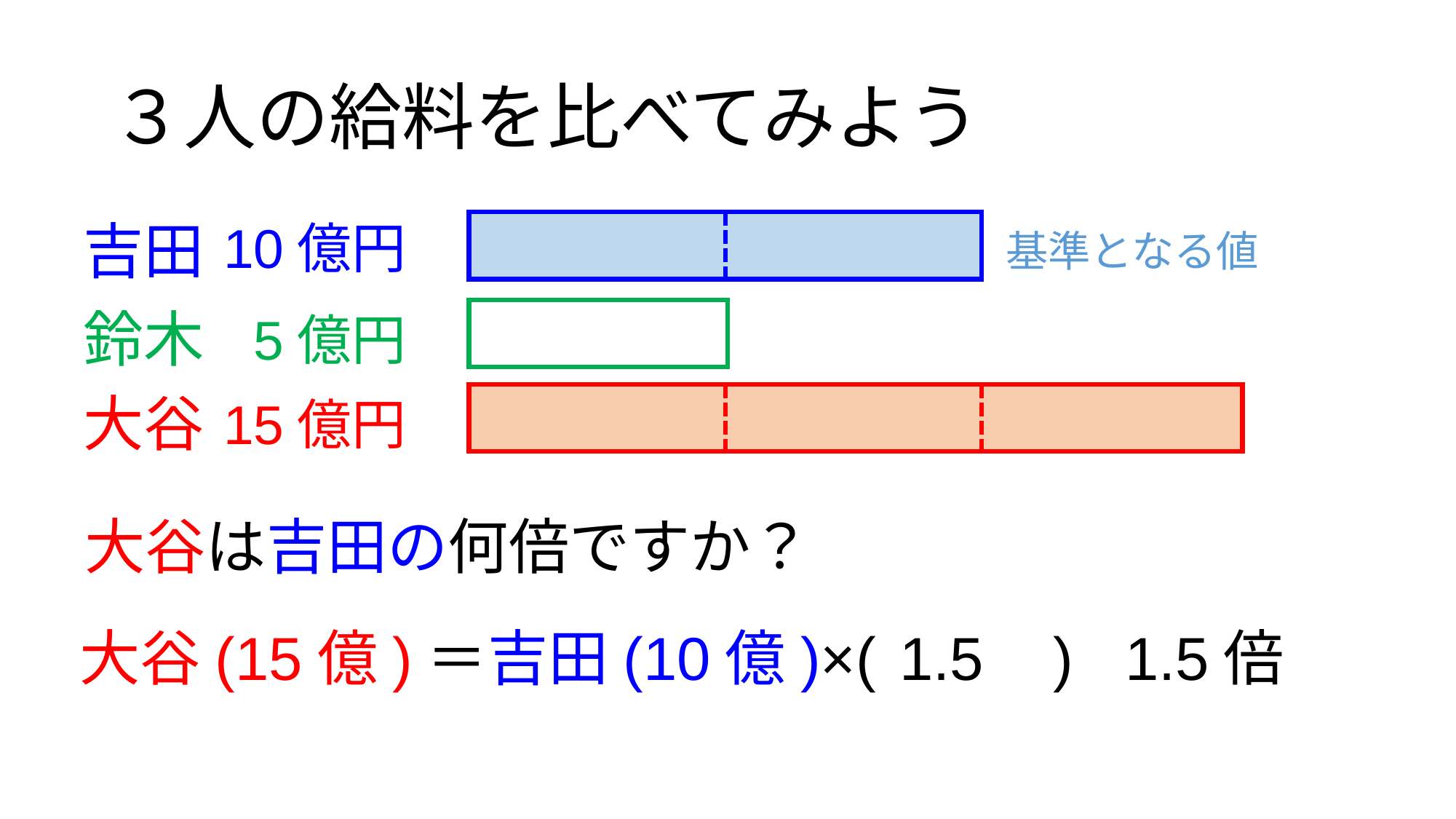

# ３人の給料を比べてみよう
吉田
10億円
鈴木
05億円
大谷
15億円

基準となる値

大谷は吉田の何倍ですか？
大谷(15億)＝吉田(10億)×(　  　)
1.5
1.5倍